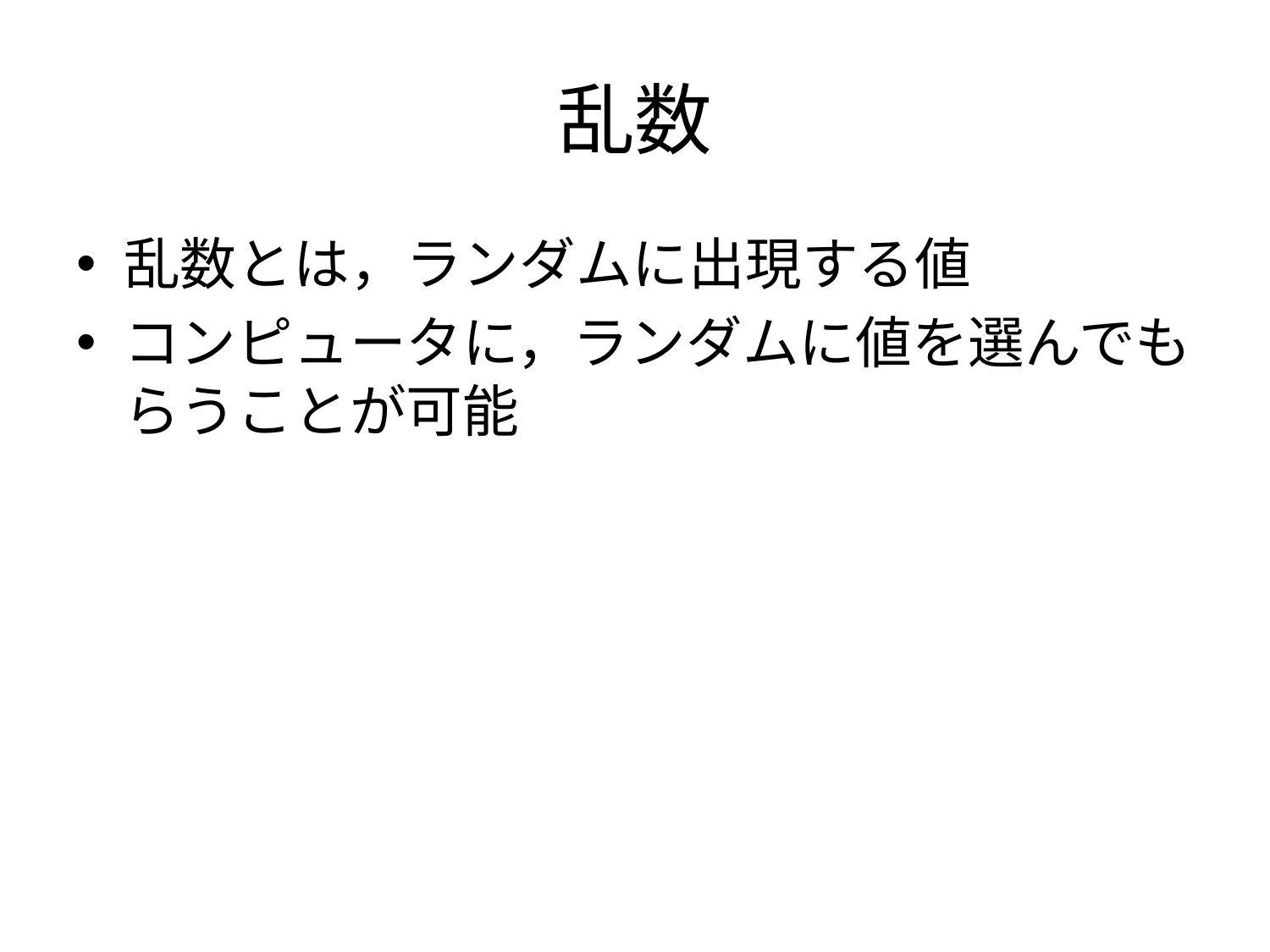

# 乱数
乱数とは，ランダムに出現する値
コンピュータに，ランダムに値を選んでもらうことが可能